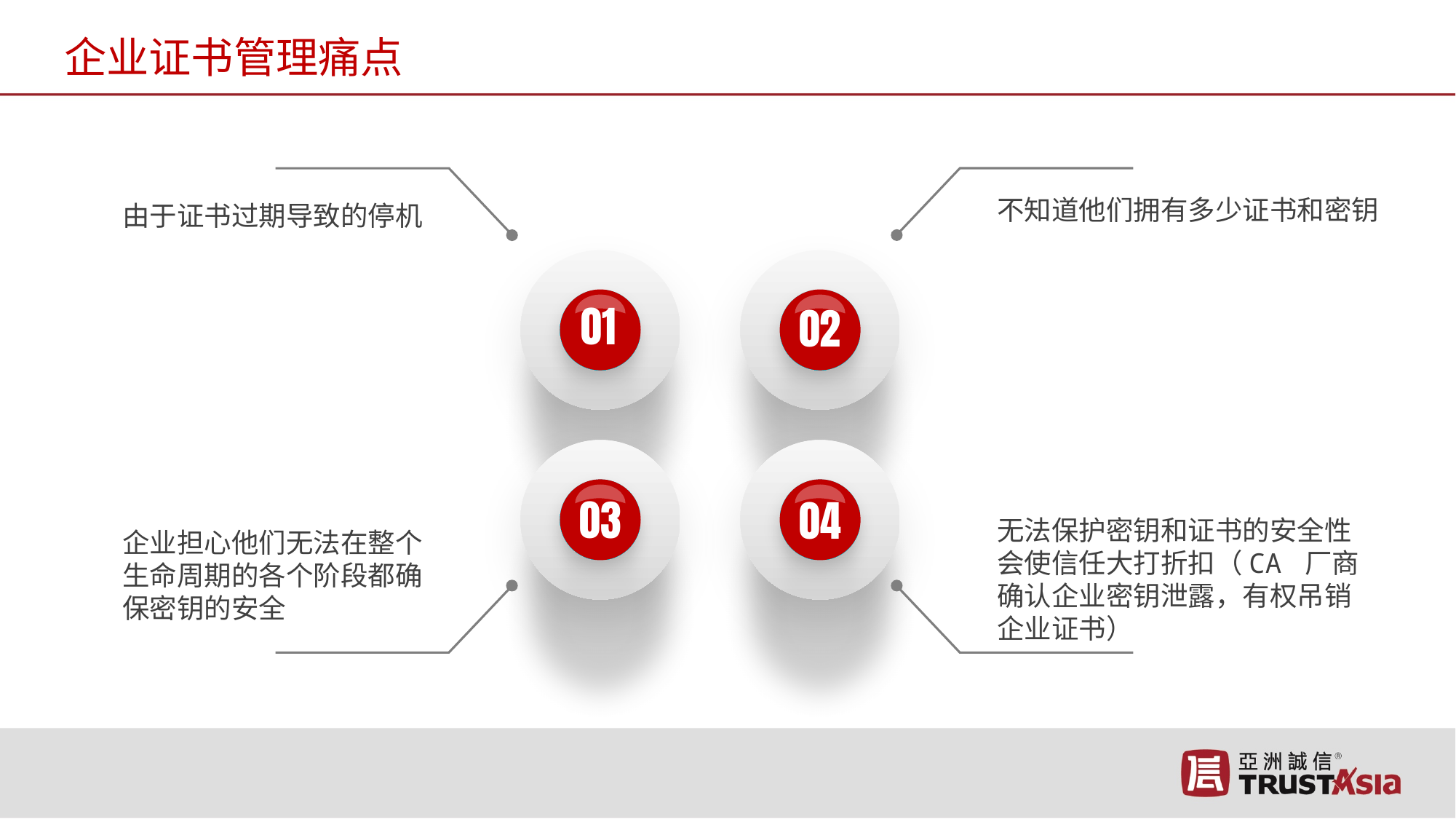

企业证书管理痛点

不知道他们拥有多少证书和密钥
由于证书过期导致的停机

01

02

03

04
无法保护密钥和证书的安全性会使信任大打折扣（CA 厂商确认企业密钥泄露，有权吊销企业证书）
企业担心他们无法在整个生命周期的各个阶段都确保密钥的安全